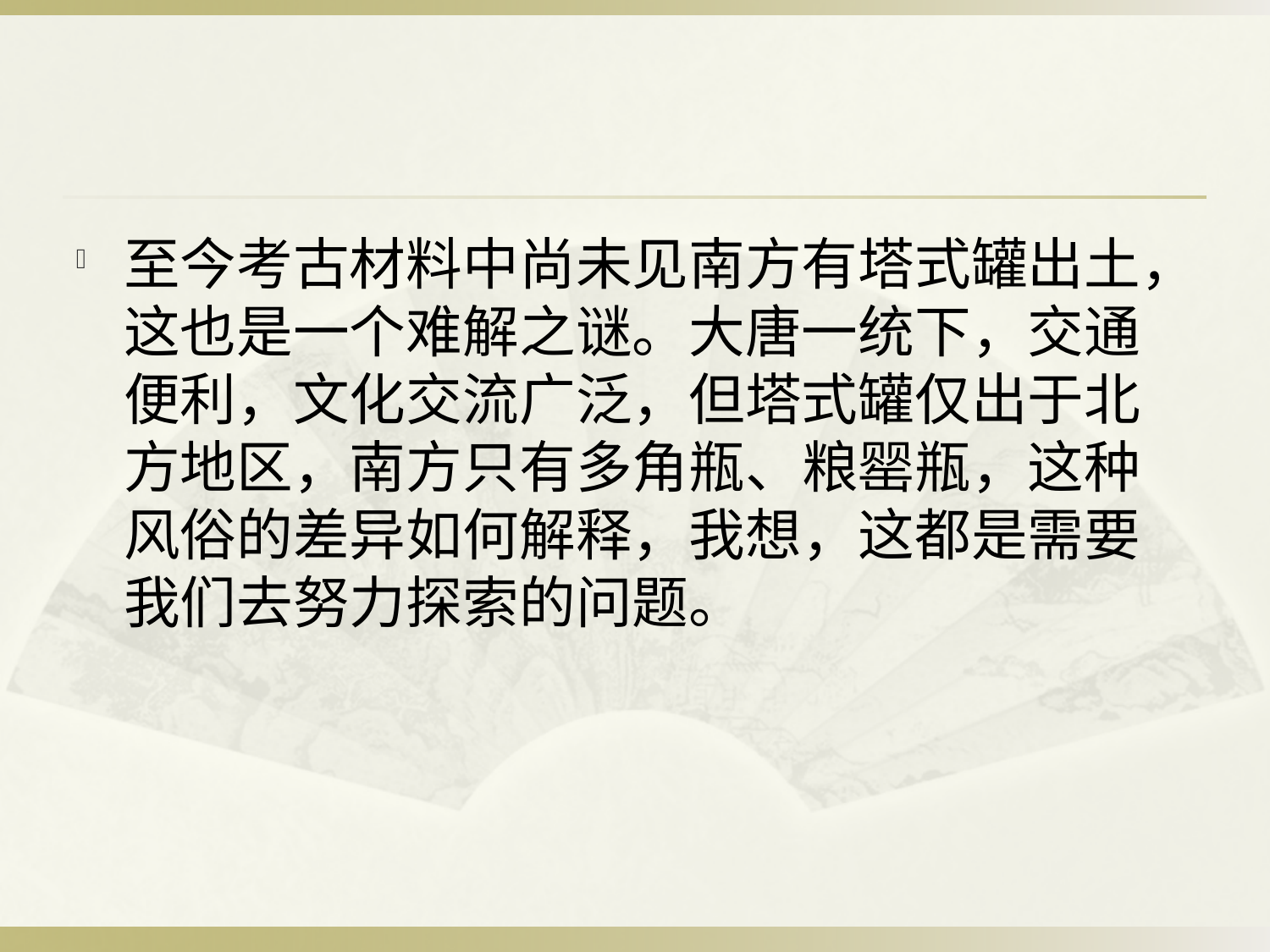

#
至今考古材料中尚未见南方有塔式罐出土，这也是一个难解之谜。大唐一统下，交通便利，文化交流广泛，但塔式罐仅出于北方地区，南方只有多角瓶、粮罂瓶，这种风俗的差异如何解释，我想，这都是需要我们去努力探索的问题。